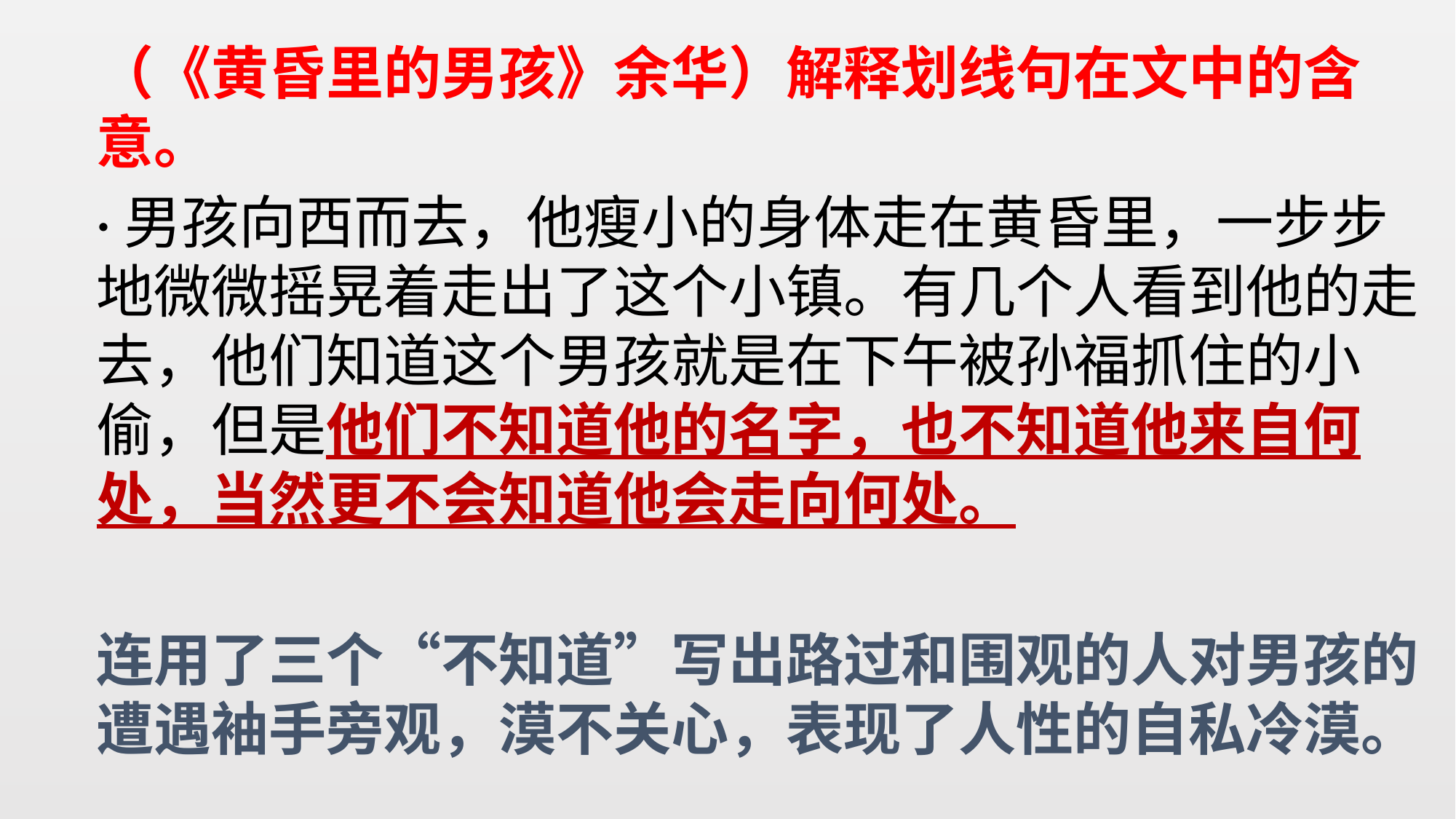

（《黄昏里的男孩》余华）解释划线句在文中的含意。
·男孩向西而去，他瘦小的身体走在黄昏里，一步步地微微摇晃着走出了这个小镇。有几个人看到他的走去，他们知道这个男孩就是在下午被孙福抓住的小偷，但是他们不知道他的名字，也不知道他来自何处，当然更不会知道他会走向何处。

连用了三个“不知道”写出路过和围观的人对男孩的遭遇袖手旁观，漠不关心，表现了人性的自私冷漠。